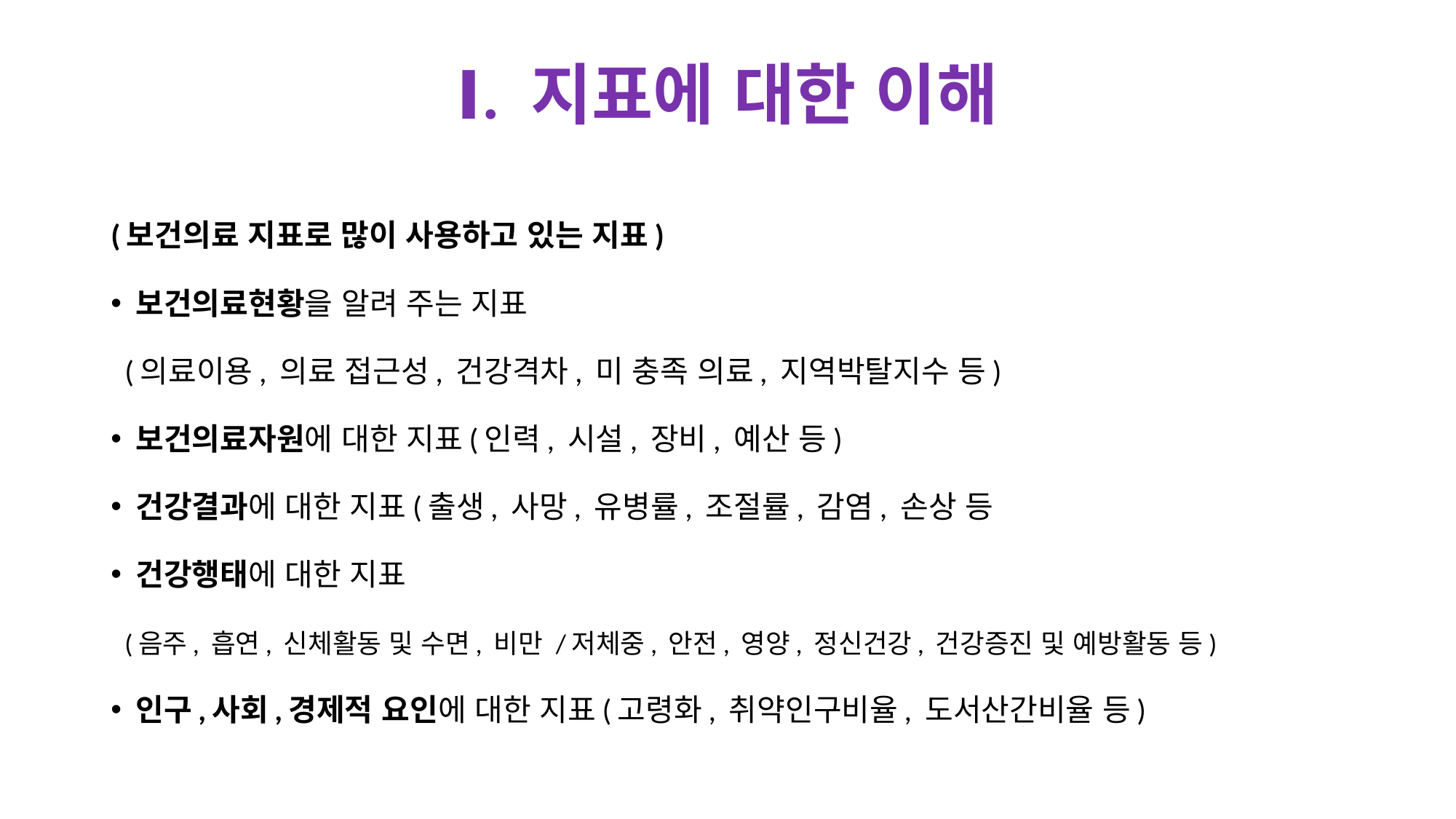

# Ⅰ. 지표에 대한 이해

(보건의료 지표로 많이 사용하고 있는 지표)
보건의료현황을 알려 주는 지표
  (의료이용, 의료 접근성, 건강격차, 미 충족 의료, 지역박탈지수 등)
보건의료자원에 대한 지표(인력, 시설, 장비, 예산 등)
건강결과에 대한 지표(출생, 사망, 유병률, 조절률, 감염, 손상 등
건강행태에 대한 지표
  (음주, 흡연, 신체활동 및 수면, 비만 /저체중, 안전, 영양, 정신건강, 건강증진 및 예방활동 등)
인구,사회,경제적 요인에 대한 지표(고령화, 취약인구비율, 도서산간비율 등)